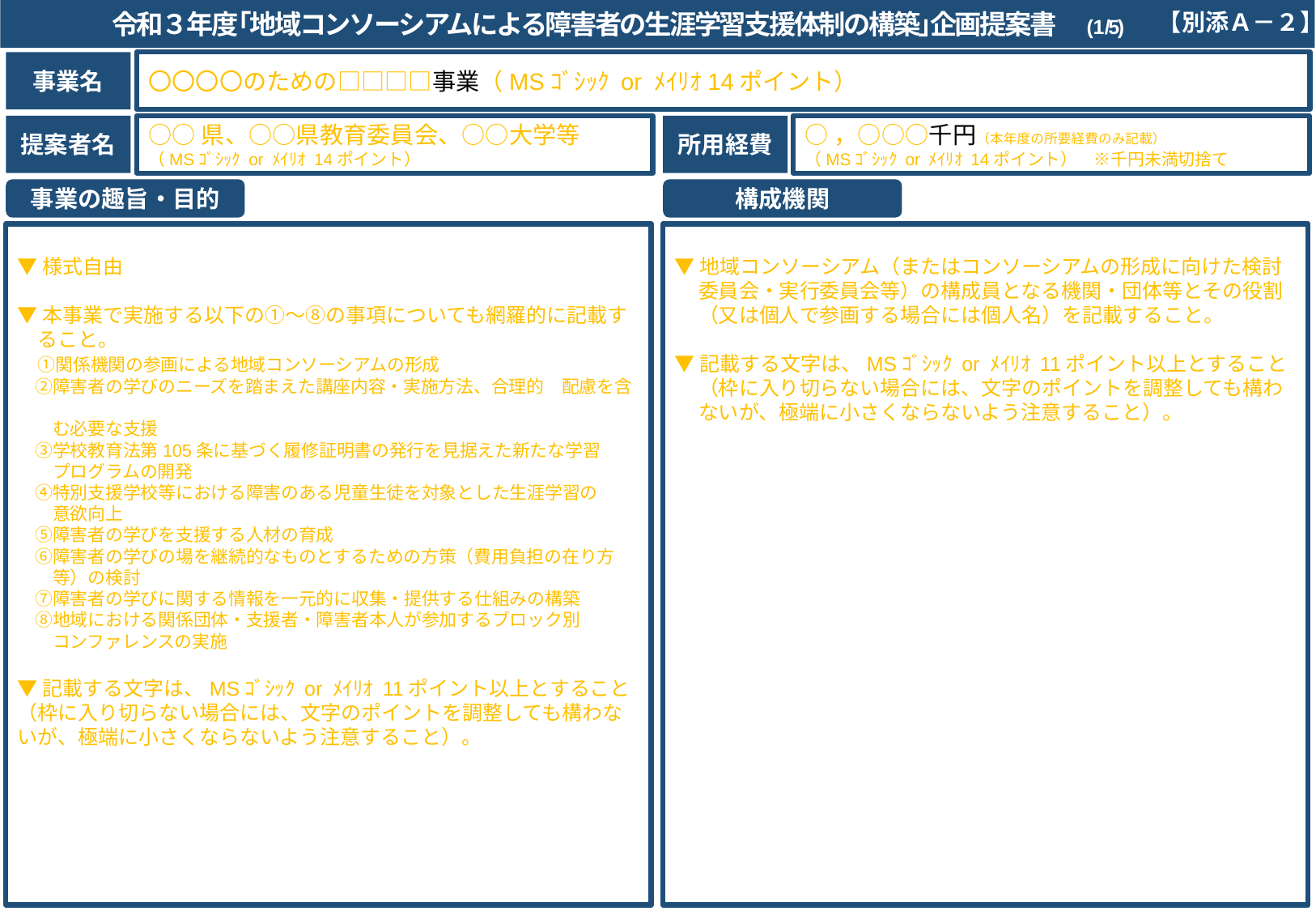

令和３年度｢地域コンソーシアムによる障害者の生涯学習支援体制の構築｣企画提案書　(1/5)
※「当該ページ／全体ページ数」を記載すること（以下同じ）
　（当該ページ数は自動的に入力されます。
　全体ページは置換機能で変換すれば一括で変更できます）
【別添Ａ－２】
事業名
〇〇〇〇のための□□□□事業（MSｺﾞｼｯｸ or ﾒｲﾘｵ14ポイント）
提案者名
○○県、○○県教育委員会、○○大学等
（MSｺﾞｼｯｸ or ﾒｲﾘｵ 14ポイント）
所用経費
○，○○○千円（本年度の所要経費のみ記載）
（MSｺﾞｼｯｸ or ﾒｲﾘｵ 14ポイント）　※千円未満切捨て
事業の趣旨・目的
構成機関

▼様式自由

▼本事業で実施する以下の①～⑧の事項についても網羅的に記載す
　ること｡
　①関係機関の参画による地域コンソーシアムの形成
　②障害者の学びのニーズを踏まえた講座内容・実施方法、合理的　配慮を含
　　む必要な支援
　③学校教育法第105条に基づく履修証明書の発行を見据えた新たな学習
　　プログラムの開発
　④特別支援学校等における障害のある児童生徒を対象とした生涯学習の
　　意欲向上
　⑤障害者の学びを支援する人材の育成
　⑥障害者の学びの場を継続的なものとするための方策（費用負担の在り方
　　等）の検討
　⑦障害者の学びに関する情報を一元的に収集・提供する仕組みの構築
　⑧地域における関係団体・支援者・障害者本人が参加するブロック別
　　コンファレンスの実施

▼記載する文字は、MSｺﾞｼｯｸ or ﾒｲﾘｵ 11ポイント以上とすること（枠に入り切らない場合には、文字のポイントを調整しても構わないが、極端に小さくならないよう注意すること）。

▼地域コンソーシアム（またはコンソーシアムの形成に向けた検討委員会・実行委員会等）の構成員となる機関・団体等とその役割（又は個人で参画する場合には個人名）を記載すること。

▼記載する文字は、MSｺﾞｼｯｸ or ﾒｲﾘｵ 11ポイント以上とすること（枠に入り切らない場合には、文字のポイントを調整しても構わないが、極端に小さくならないよう注意すること）。